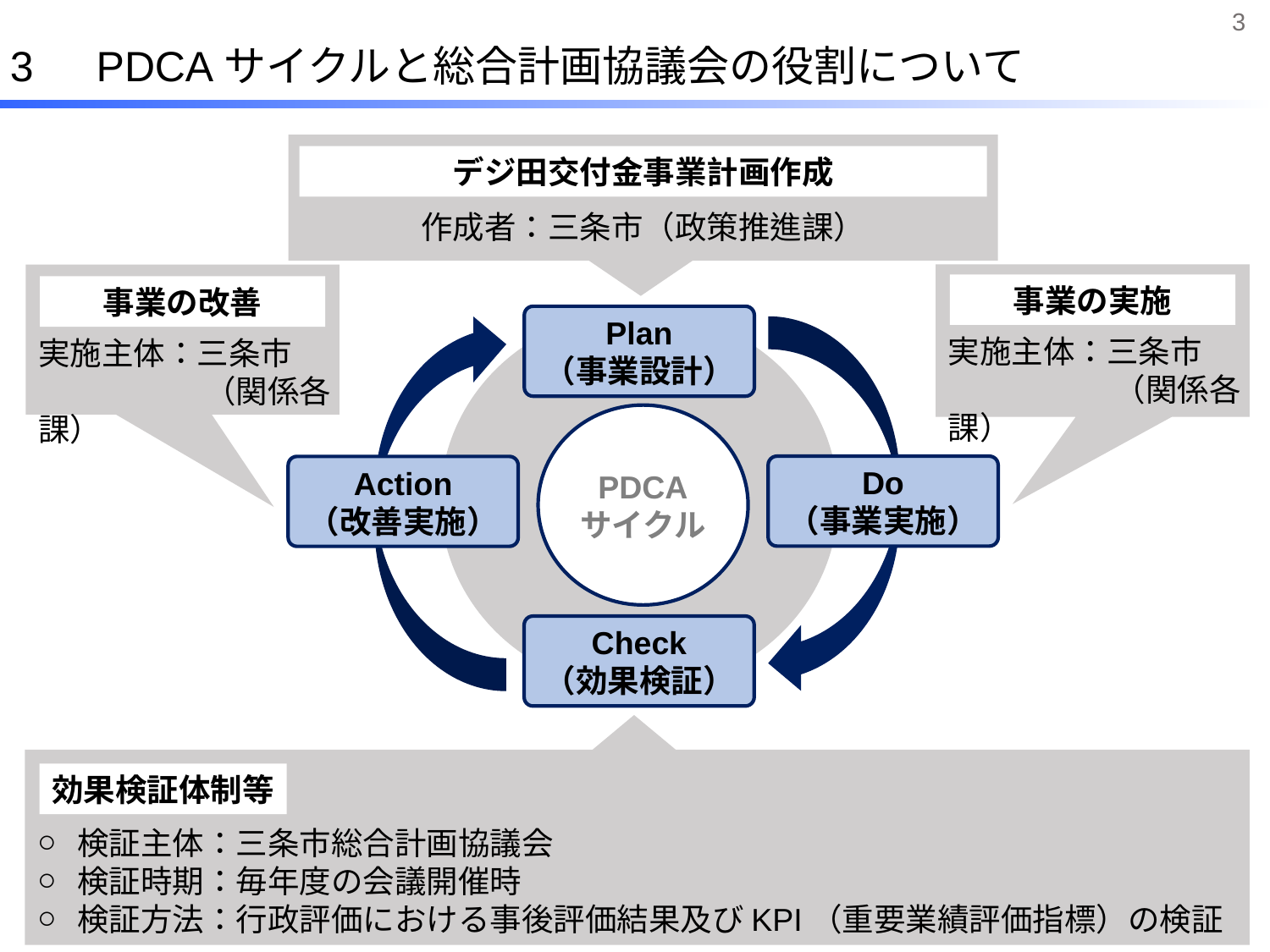

3
3　PDCAサイクルと総合計画協議会の役割について

デジ田交付金事業計画作成
作成者：三条市（政策推進課）

事業の実施
事業の改善
Plan
（事業設計）

PDCA
サイクル
Do
（事業実施）
Action
（改善実施）
Check
（効果検証）
実施主体：三条市
　　　　　 （関係各課）
実施主体：三条市
　　　　　 （関係各課）

効果検証体制等
検証主体：三条市総合計画協議会
検証時期：毎年度の会議開催時
検証方法：行政評価における事後評価結果及びKPI（重要業績評価指標）の検証